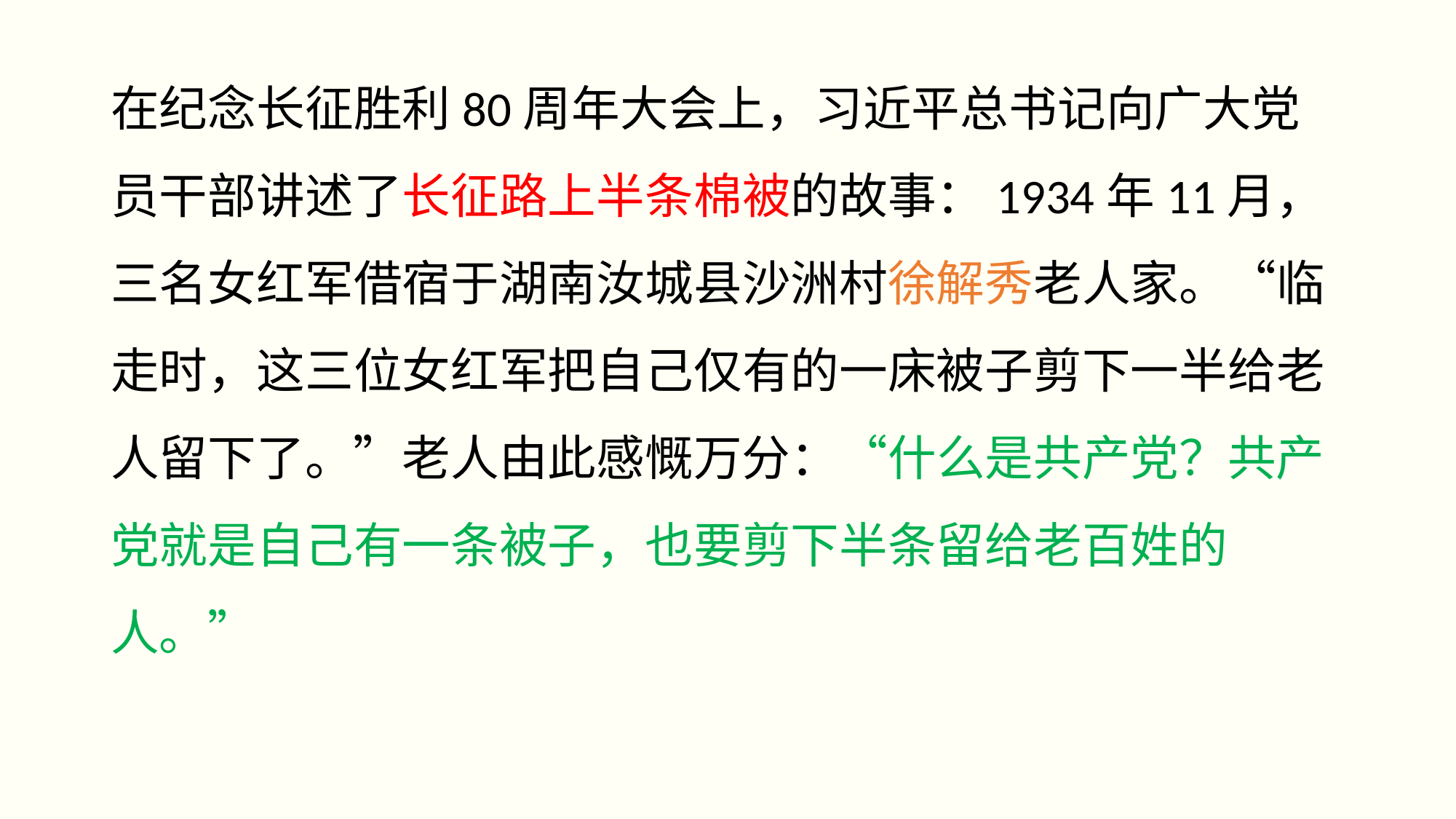

# 在纪念长征胜利80周年大会上，习近平总书记向广大党员干部讲述了长征路上半条棉被的故事：1934年11月，三名女红军借宿于湖南汝城县沙洲村徐解秀老人家。“临走时，这三位女红军把自己仅有的一床被子剪下一半给老人留下了。”老人由此感慨万分：“什么是共产党？共产党就是自己有一条被子，也要剪下半条留给老百姓的人。”